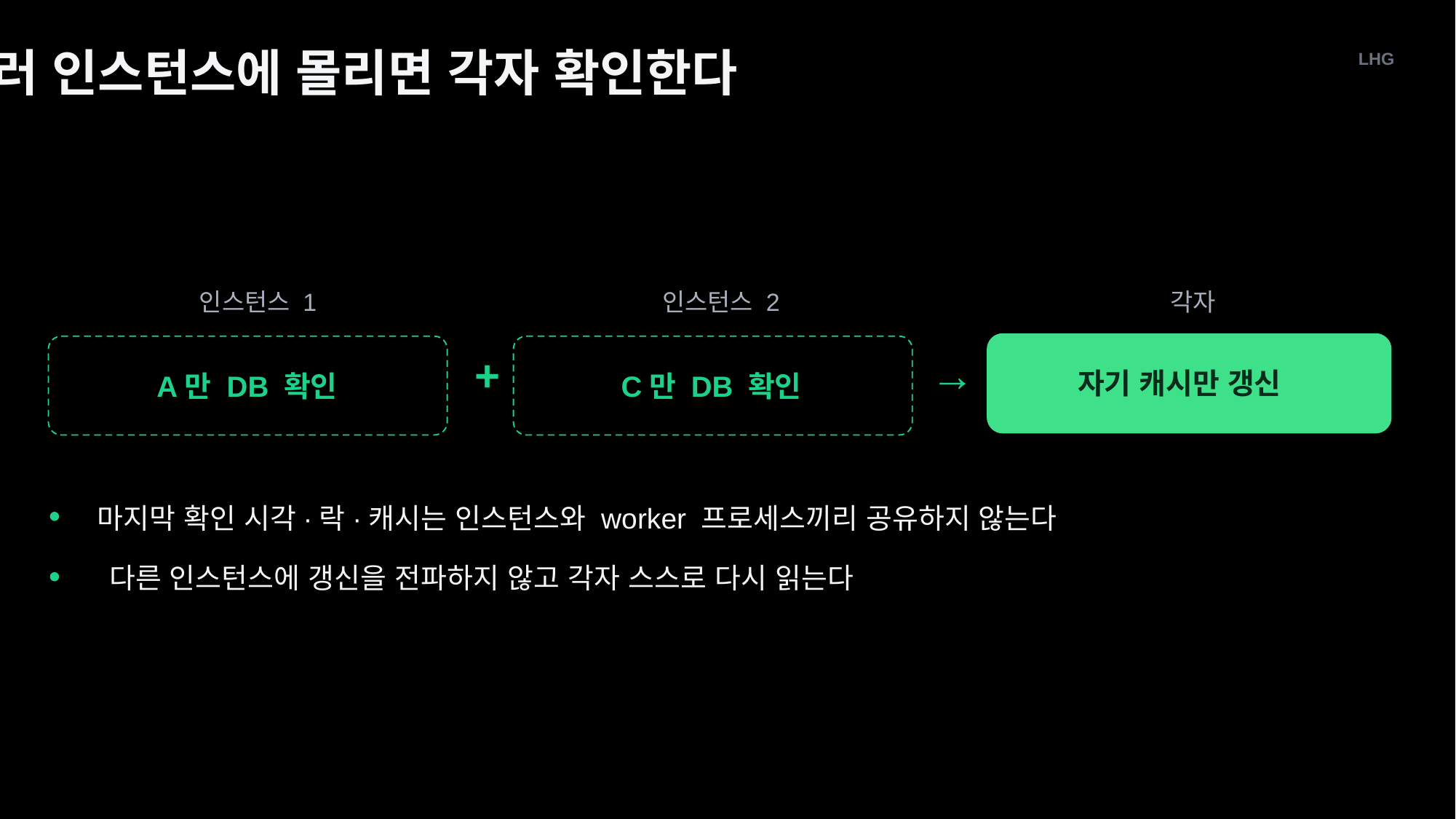

여러 인스턴스에 몰리면 각자 확인한다
LHG
인스턴스 1
인스턴스 2
각자

+
→
자기 캐시만 갱신
A만 DB 확인
C만 DB 확인

마지막 확인 시각·락·캐시는 인스턴스와 worker 프로세스끼리 공유하지 않는다

다른 인스턴스에 갱신을 전파하지 않고 각자 스스로 다시 읽는다